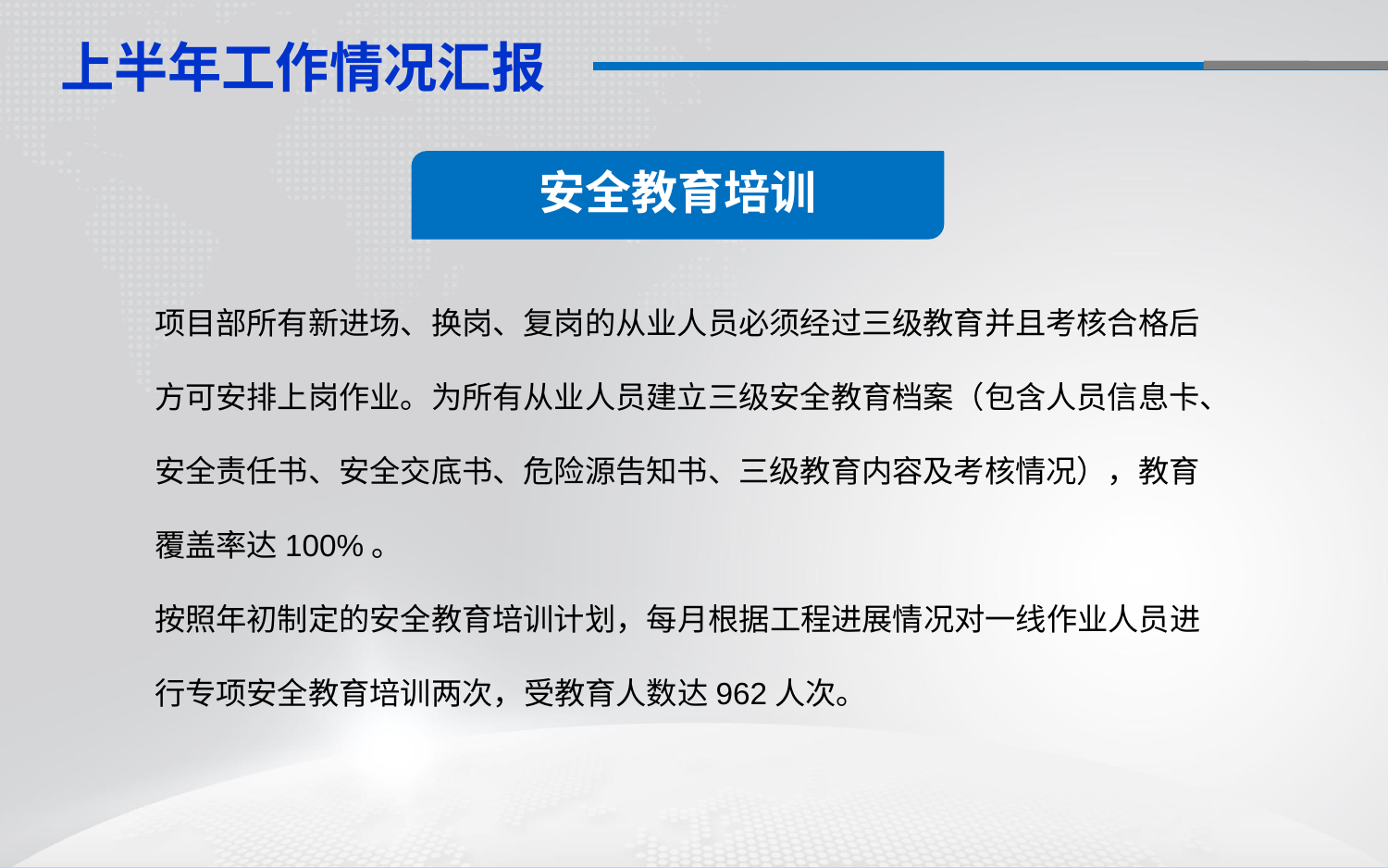

安全教育培训
项目部所有新进场、换岗、复岗的从业人员必须经过三级教育并且考核合格后方可安排上岗作业。为所有从业人员建立三级安全教育档案（包含人员信息卡、安全责任书、安全交底书、危险源告知书、三级教育内容及考核情况），教育覆盖率达100%。
按照年初制定的安全教育培训计划，每月根据工程进展情况对一线作业人员进行专项安全教育培训两次，受教育人数达962人次。